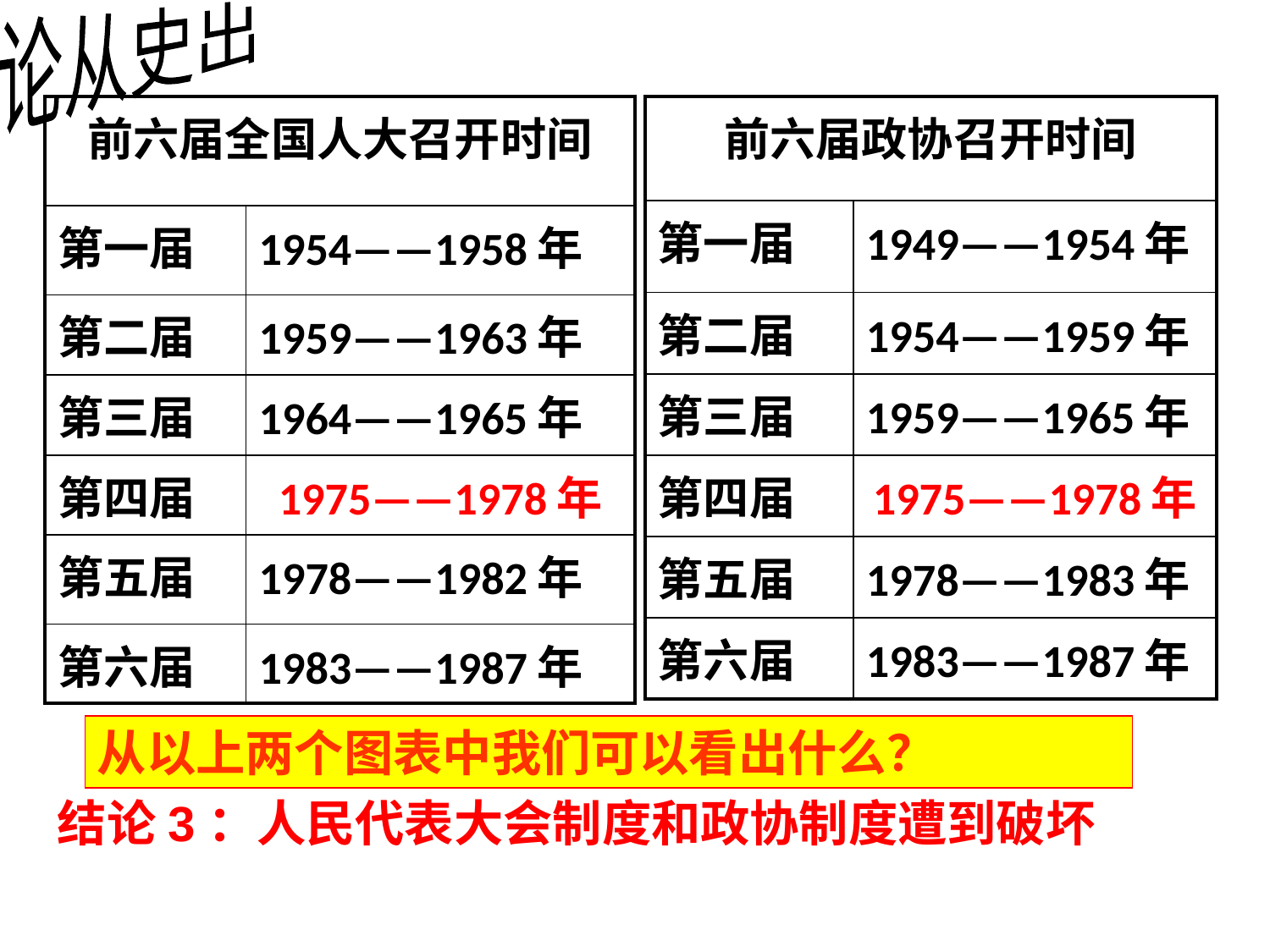

论从史出
| 前六届全国人大召开时间 |  |
| --- | --- |
| 第一届 | 1954——1958年 |
| 第二届 | 1959——1963年 |
| 第三届 | 1964——1965年 |
| 第四届 | 1975——1978年 |
| 第五届 | 1978——1982年 |
| 第六届 | 1983——1987年 |
| 前六届政协召开时间 |  |
| --- | --- |
| 第一届 | 1949——1954年 |
| 第二届 | 1954——1959年 |
| 第三届 | 1959——1965年 |
| 第四届 | 1975——1978年 |
| 第五届 | 1978——1983年 |
| 第六届 | 1983——1987年 |
从以上两个图表中我们可以看出什么？
结论3：人民代表大会制度和政协制度遭到破坏